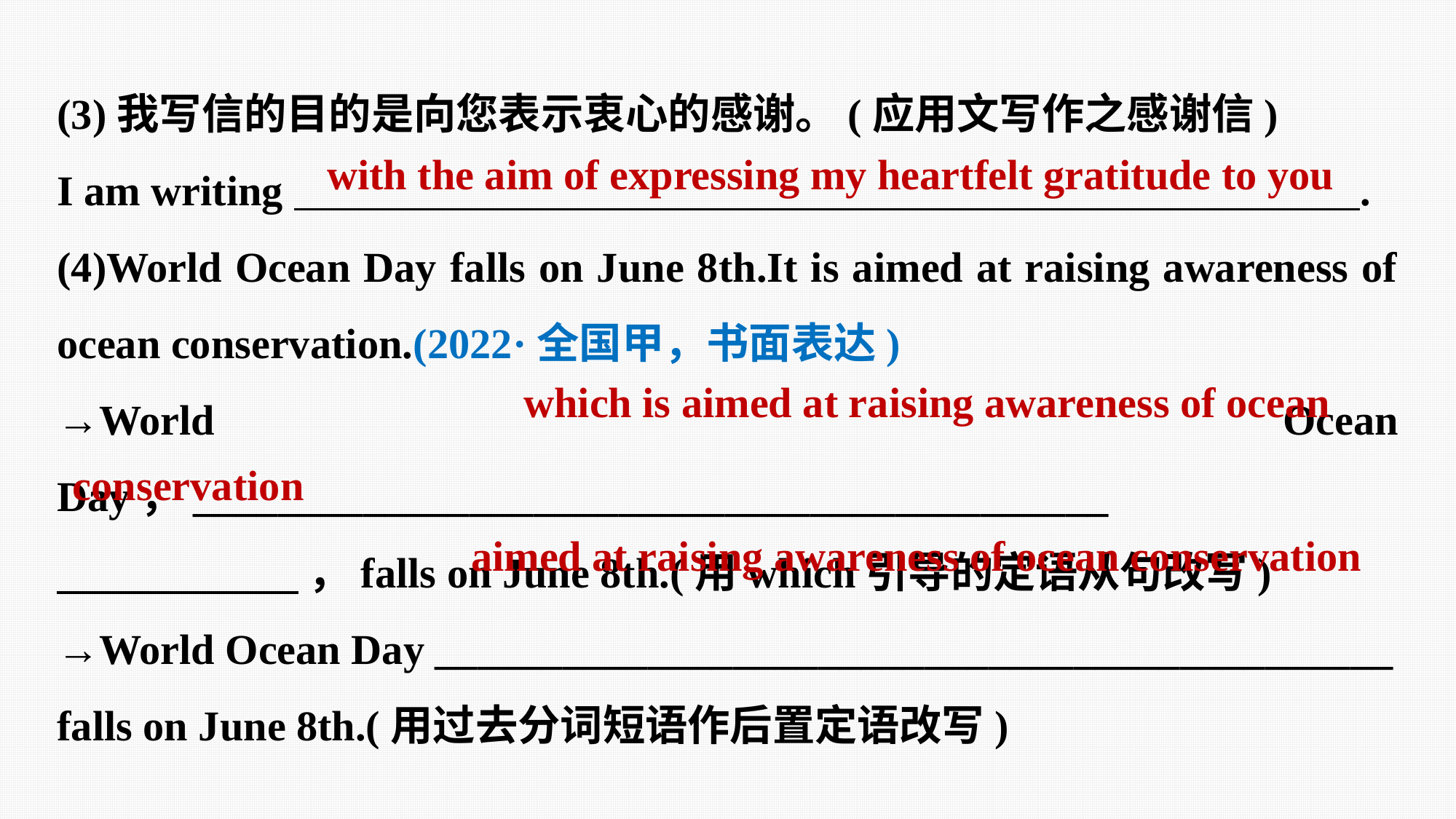

(3)我写信的目的是向您表示衷心的感谢。(应用文写作之感谢信)
I am writing                                                                                                      .
(4)World Ocean Day falls on June 8th.It is aimed at raising awareness of ocean conservation.(2022·全国甲，书面表达)
→World Ocean Day，___________________________________________
                         ，falls on June 8th.(用which引导的定语从句改写)
→World Ocean Day _____________________________________________
falls on June 8th.(用过去分词短语作后置定语改写)
with the aim of expressing my heartfelt gratitude to you
which is aimed at raising awareness of ocean
conservation
aimed at raising awareness of ocean conservation